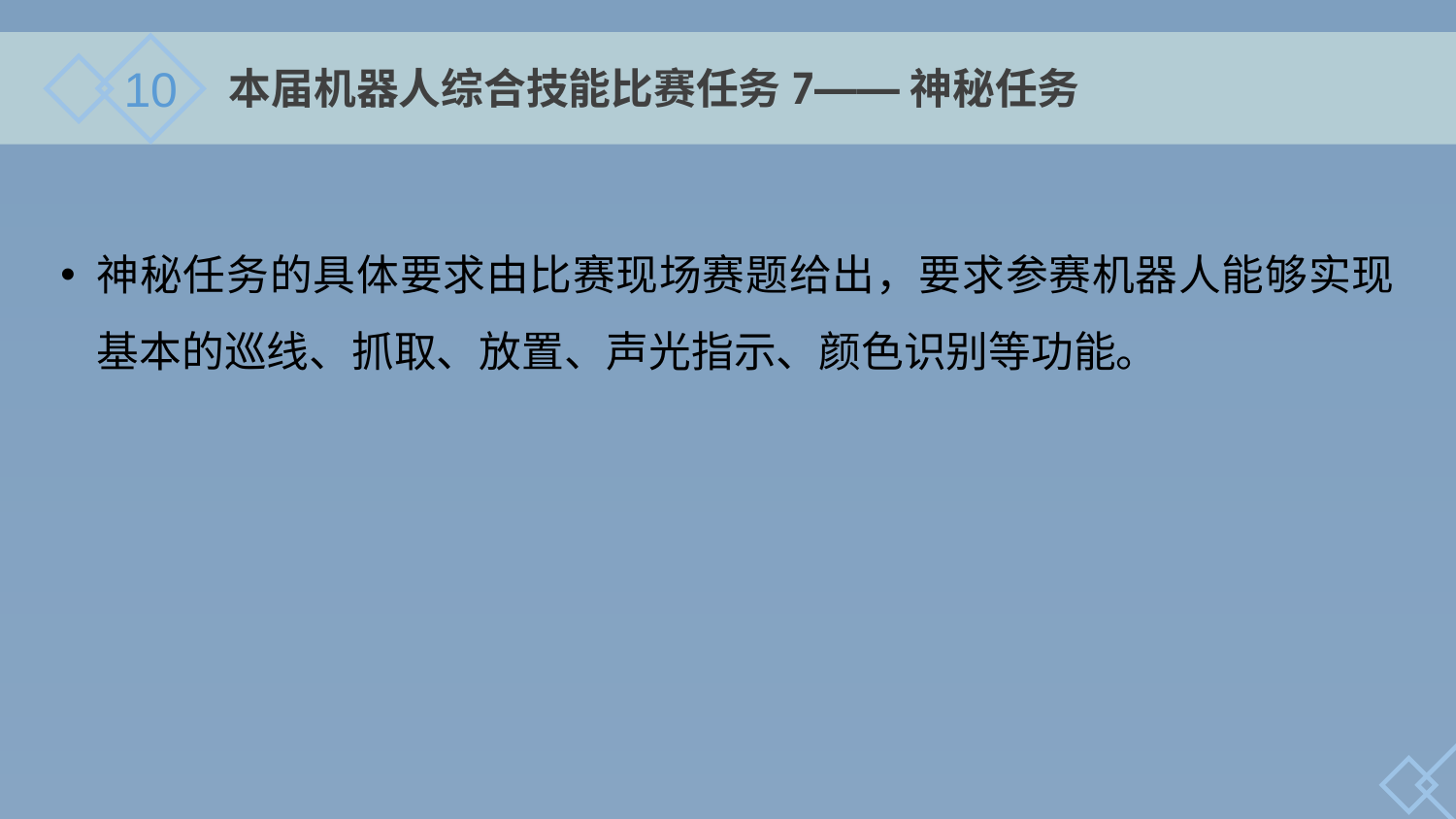

10
本届机器人综合技能比赛任务7——神秘任务

神秘任务的具体要求由比赛现场赛题给出，要求参赛机器人能够实现基本的巡线、抓取、放置、声光指示、颜色识别等功能。